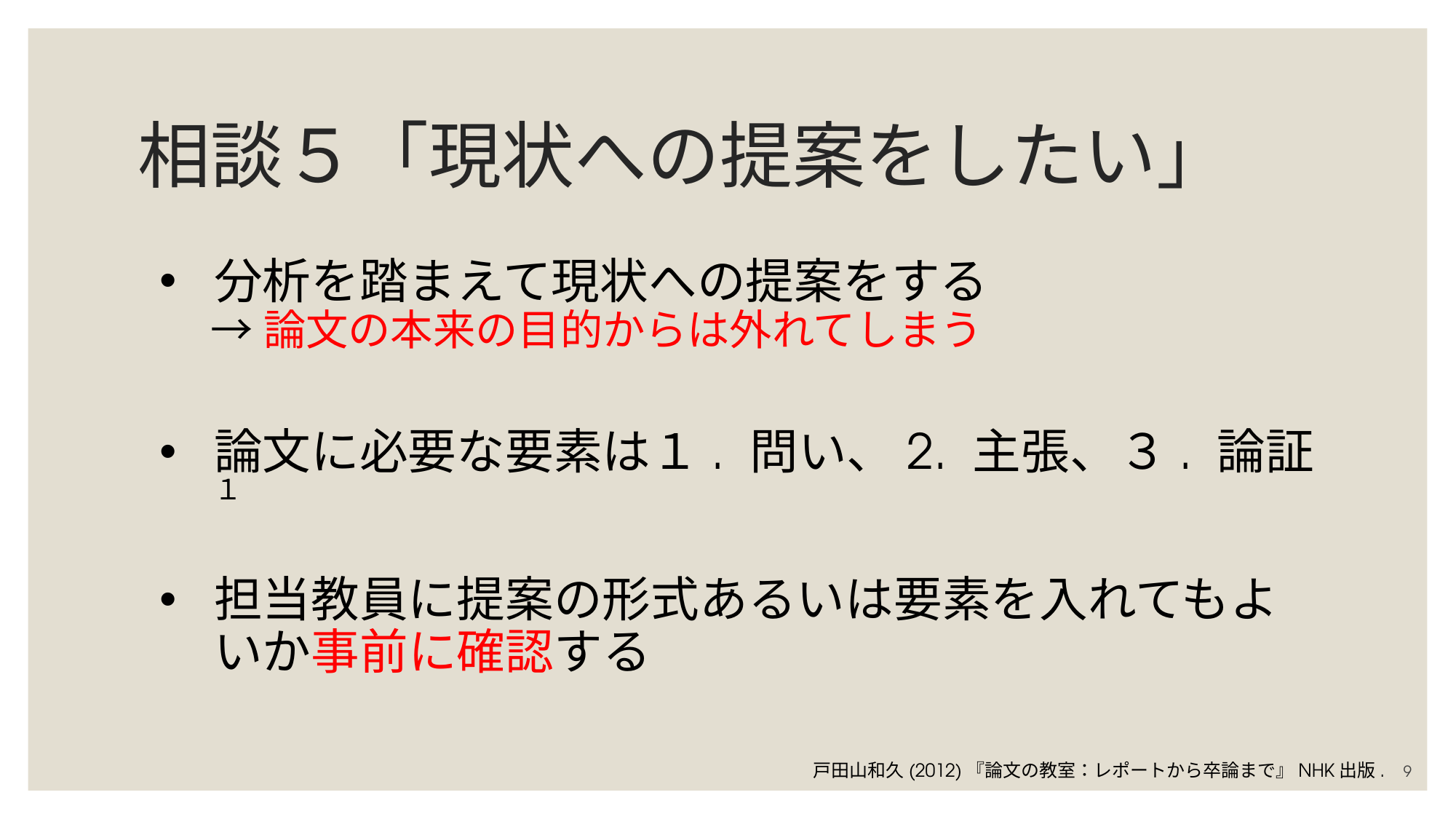

# 相談５「現状への提案をしたい」
分析を踏まえて現状への提案をする
  →論文の本来の目的からは外れてしまう

論文に必要な要素は１. 問い、2. 主張、３. 論証１

担当教員に提案の形式あるいは要素を入れてもよいか事前に確認する
戸田山和久(2012)『論文の教室：レポートから卒論まで』NHK出版.
9